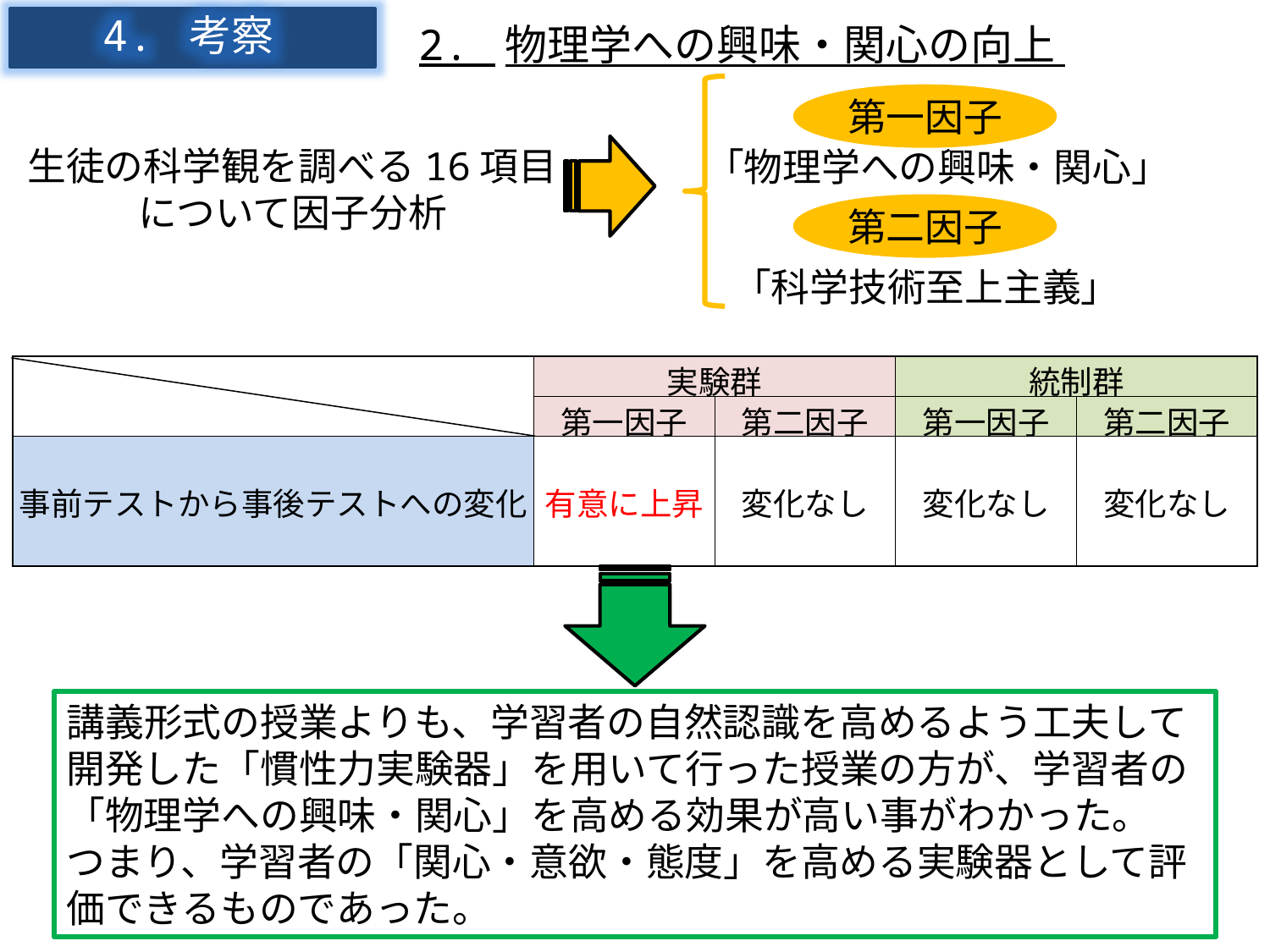

4. 考察

2. 物理学への興味・関心の向上

第一因子
生徒の科学観を調べる16項目
について因子分析

「物理学への興味・関心」
第二因子
「科学技術至上主義」
|  | 実験群 |  | 統制群 |  |
| --- | --- | --- | --- | --- |
|  | 第一因子 | 第二因子 | 第一因子 | 第二因子 |
| 事前テストから事後テストへの変化 | 有意に上昇 | 変化なし | 変化なし | 変化なし |

講義形式の授業よりも、学習者の自然認識を高めるよう工夫して
開発した「慣性力実験器」を用いて行った授業の方が、学習者の
「物理学への興味・関心」を高める効果が高い事がわかった。
つまり、学習者の「関心・意欲・態度」を高める実験器として評価できるものであった。